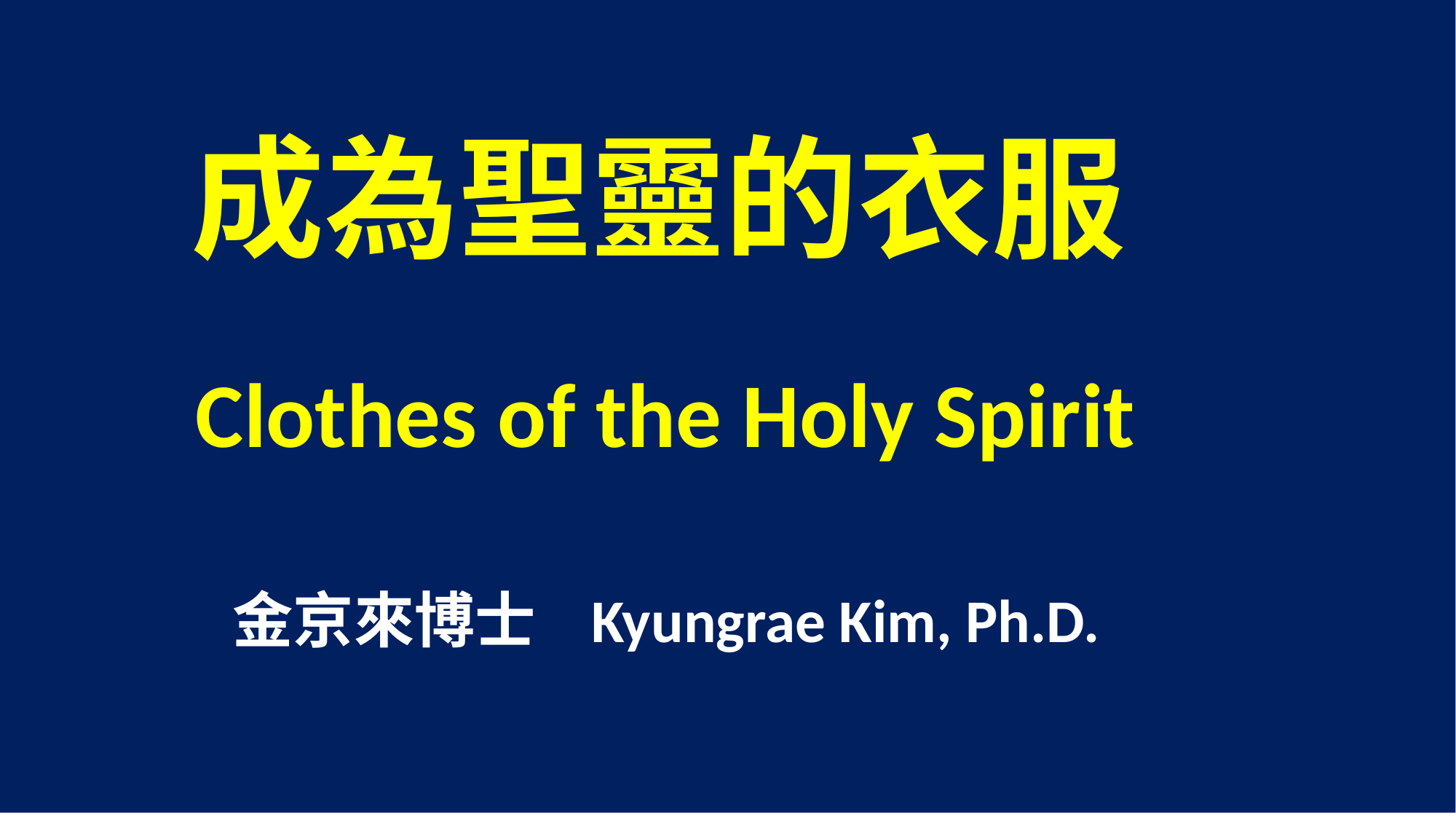

成為聖靈的衣服

         Clothes of the Holy Spirit

               金京來博士   Kyungrae Kim, Ph.D.